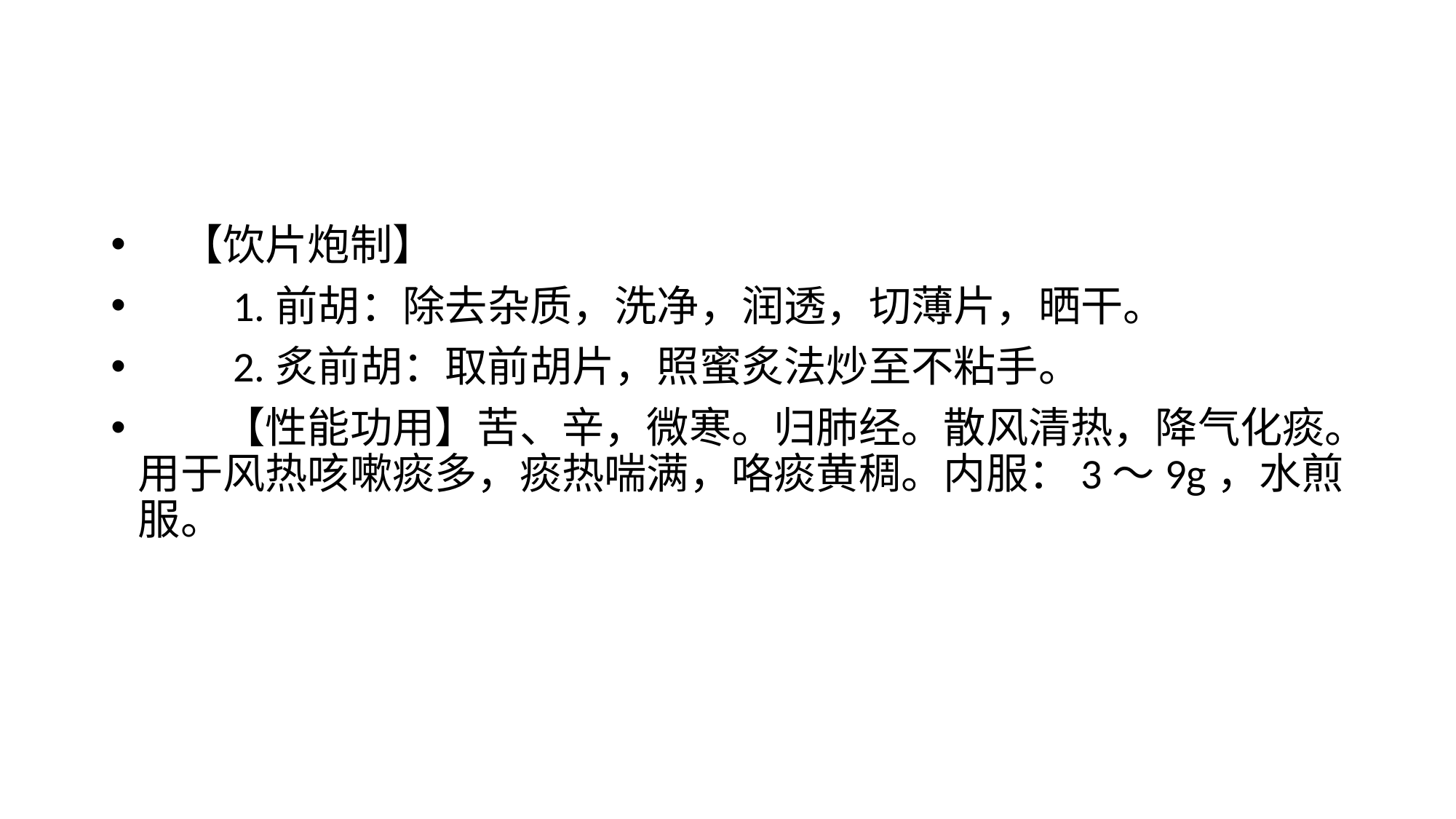

#
　【饮片炮制】
　　1.前胡：除去杂质，洗净，润透，切薄片，晒干。
　　2.炙前胡：取前胡片，照蜜炙法炒至不粘手。
　　【性能功用】苦、辛，微寒。归肺经。散风清热，降气化痰。用于风热咳嗽痰多，痰热喘满，咯痰黄稠。内服：3～9g，水煎服。